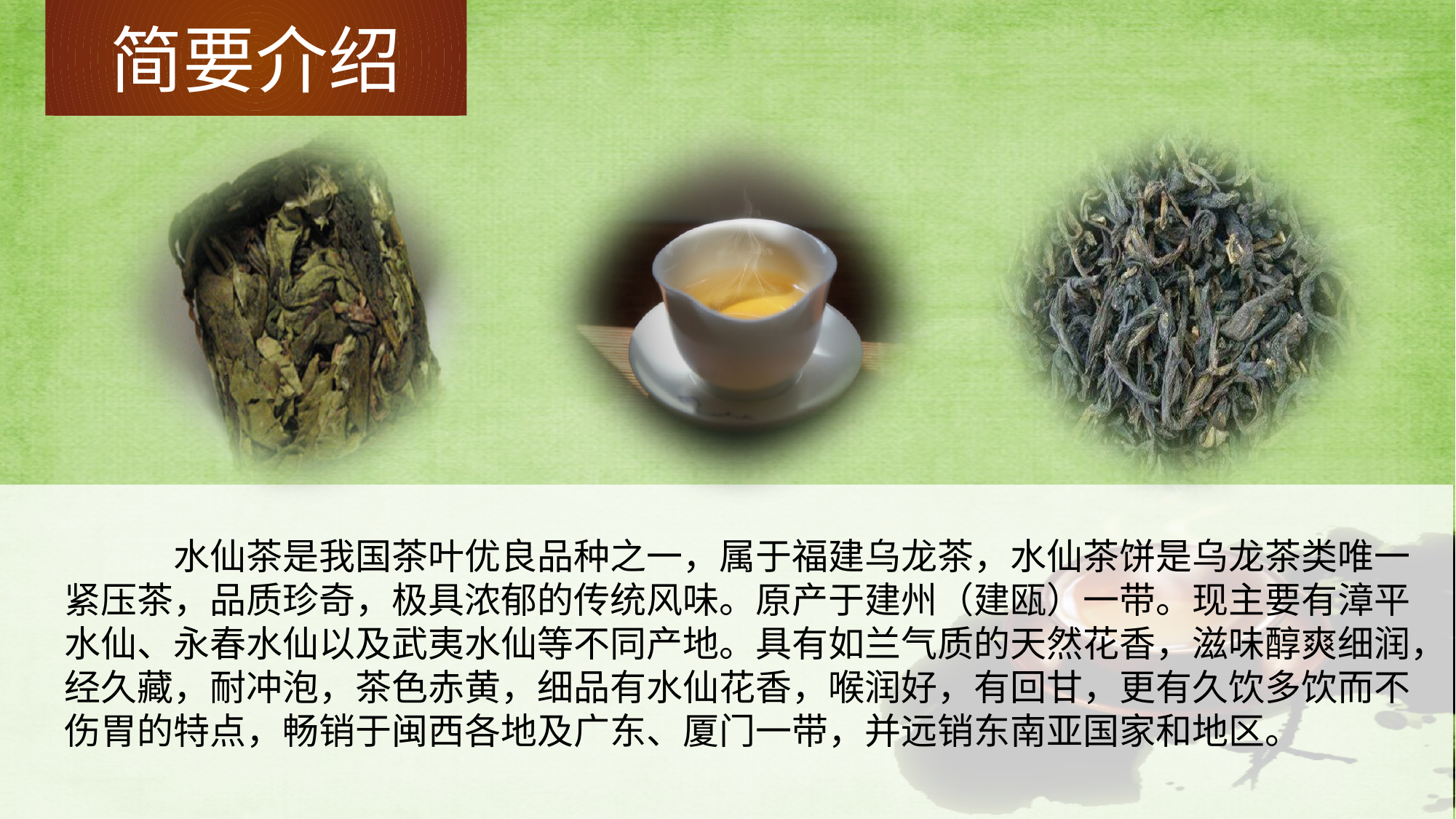

简要介绍

	水仙茶是我国茶叶优良品种之一，属于福建乌龙茶，水仙茶饼是乌龙茶类唯一紧压茶，品质珍奇，极具浓郁的传统风味。原产于建州（建瓯）一带。现主要有漳平水仙、永春水仙以及武夷水仙等不同产地。具有如兰气质的天然花香，滋味醇爽细润，经久藏，耐冲泡，茶色赤黄，细品有水仙花香，喉润好，有回甘，更有久饮多饮而不伤胃的特点，畅销于闽西各地及广东、厦门一带，并远销东南亚国家和地区。